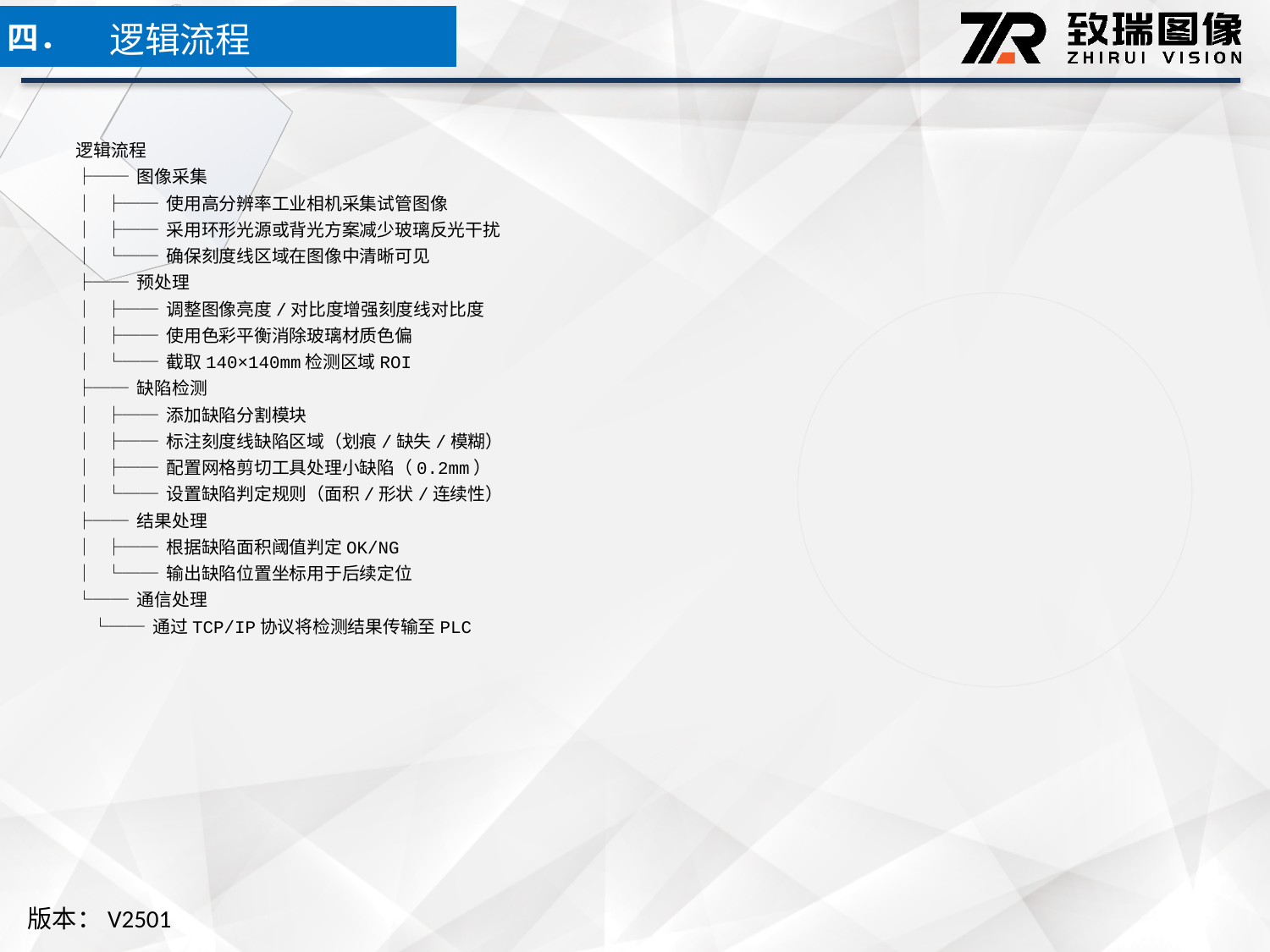

逻辑流程
四．

逻辑流程
├── 图像采集
│   ├── 使用高分辨率工业相机采集试管图像
│   ├── 采用环形光源或背光方案减少玻璃反光干扰
│   └── 确保刻度线区域在图像中清晰可见
├── 预处理
│   ├── 调整图像亮度/对比度增强刻度线对比度
│   ├── 使用色彩平衡消除玻璃材质色偏
│   └── 截取140×140mm检测区域ROI
├── 缺陷检测
│   ├── 添加缺陷分割模块
│   ├── 标注刻度线缺陷区域（划痕/缺失/模糊）
│   ├── 配置网格剪切工具处理小缺陷（0.2mm）
│   └── 设置缺陷判定规则（面积/形状/连续性）
├── 结果处理
│   ├── 根据缺陷面积阈值判定OK/NG
│   └── 输出缺陷位置坐标用于后续定位
└── 通信处理
    └── 通过TCP/IP协议将检测结果传输至PLC